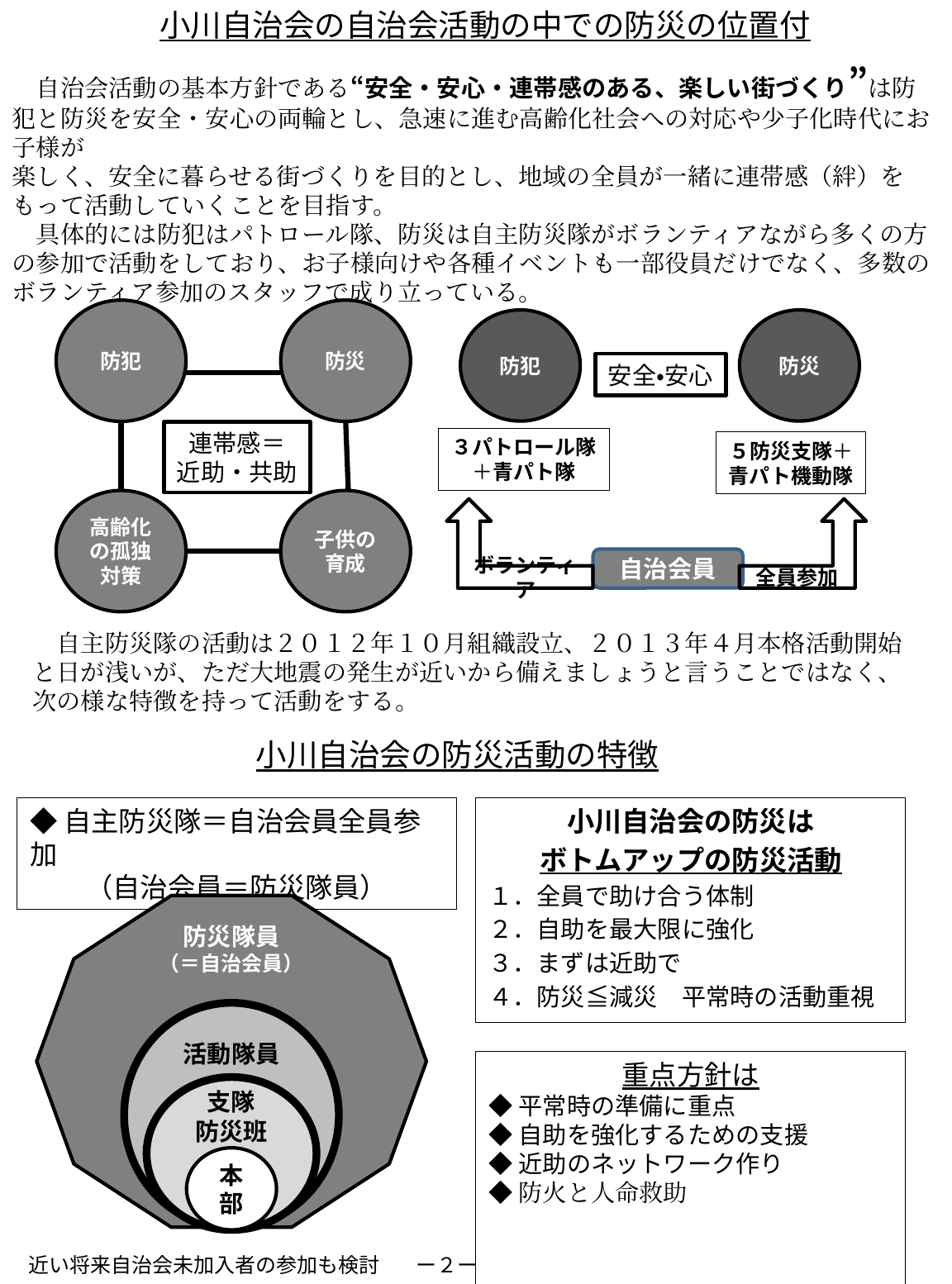

小川自治会の自治会活動の中での防災の位置付
　自治会活動の基本方針である“安全・安心・連帯感のある、楽しい街づくり”は防犯と防災を安全・安心の両輪とし、急速に進む高齢化社会への対応や少子化時代にお子様が
楽しく、安全に暮らせる街づくりを目的とし、地域の全員が一緒に連帯感（絆）をもって活動していくことを目指す。
　具体的には防犯はパトロール隊、防災は自主防災隊がボランティアながら多くの方の参加で活動をしており、お子様向けや各種イベントも一部役員だけでなく、多数のボランティア参加のスタッフで成り立っている。
防犯
防災
防犯
防災
安全・安心
連帯感＝
近助・共助
３パトロール隊
＋青パト隊
５防災支隊＋
青パト機動隊
高齢化の孤独対策
子供の育成
ボランティア
全員参加
自治会員
　自主防災隊の活動は２０１２年１０月組織設立、２０１３年４月本格活動開始
と日が浅いが、ただ大地震の発生が近いから備えましょうと言うことではなく、
次の様な特徴を持って活動をする。
小川自治会の防災活動の特徴
◆自主防災隊＝自治会員全員参加
（自治会員＝防災隊員）
小川自治会の防災は
ボトムアップの防災活動
１．全員で助け合う体制
２．自助を最大限に強化
３．まずは近助で
４．防災≦減災　平常時の活動重視

防災隊員
（＝自治会員）

活動隊員
重点方針は
◆平常時の準備に重点
◆自助を強化するための支援
◆近助のネットワーク作り
◆防火と人命救助

支隊
防災班
本部
近い将来自治会未加入者の参加も検討
ー２ー